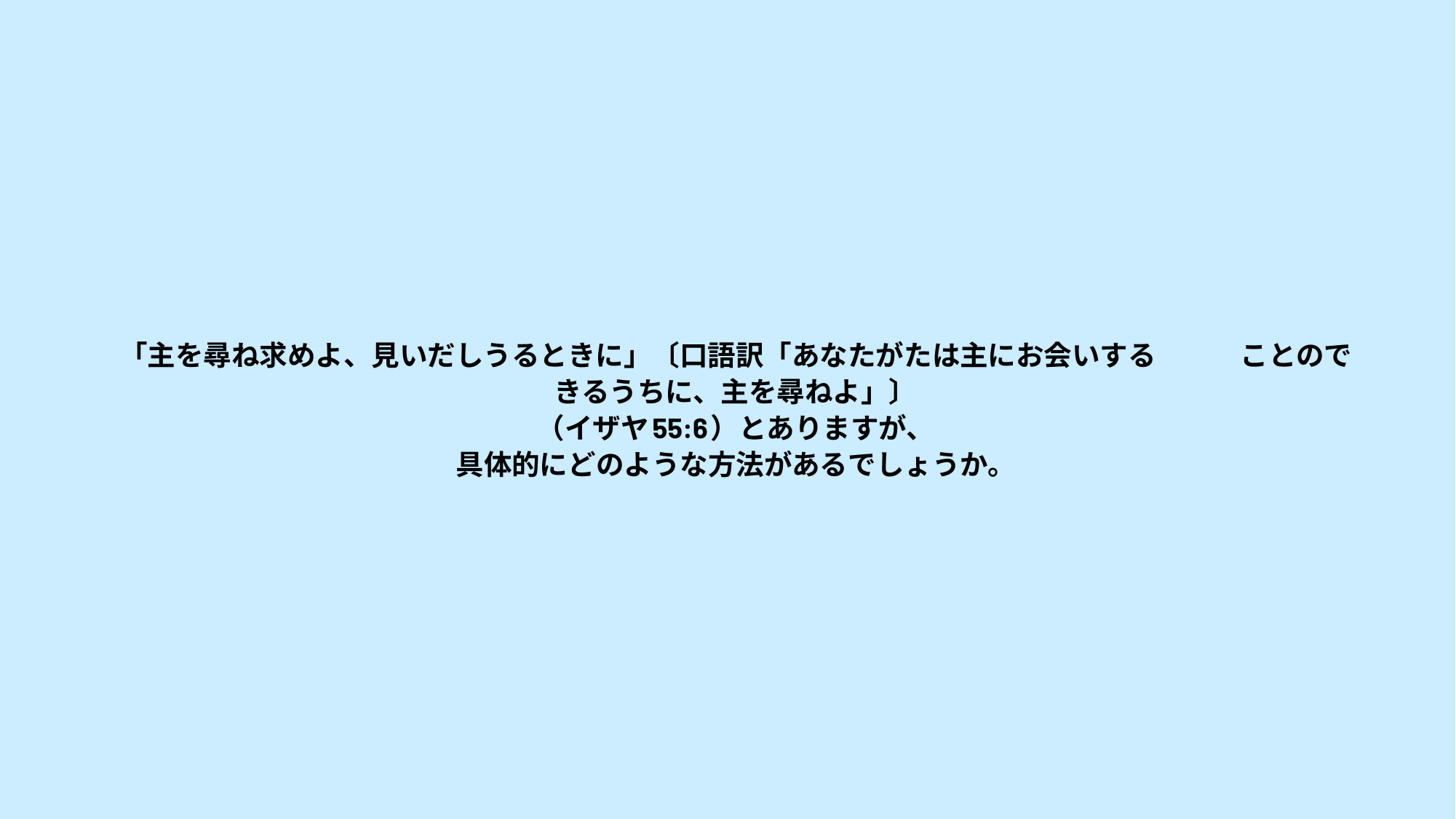

# 「主を尋ね求めよ、見いだしうるときに」〔口語訳「あなたがたは主にお会いする　　　ことのできるうちに、主を尋ねよ」〕 （イザヤ55:6）とありますが、 具体的にどのような方法があるでしょうか。